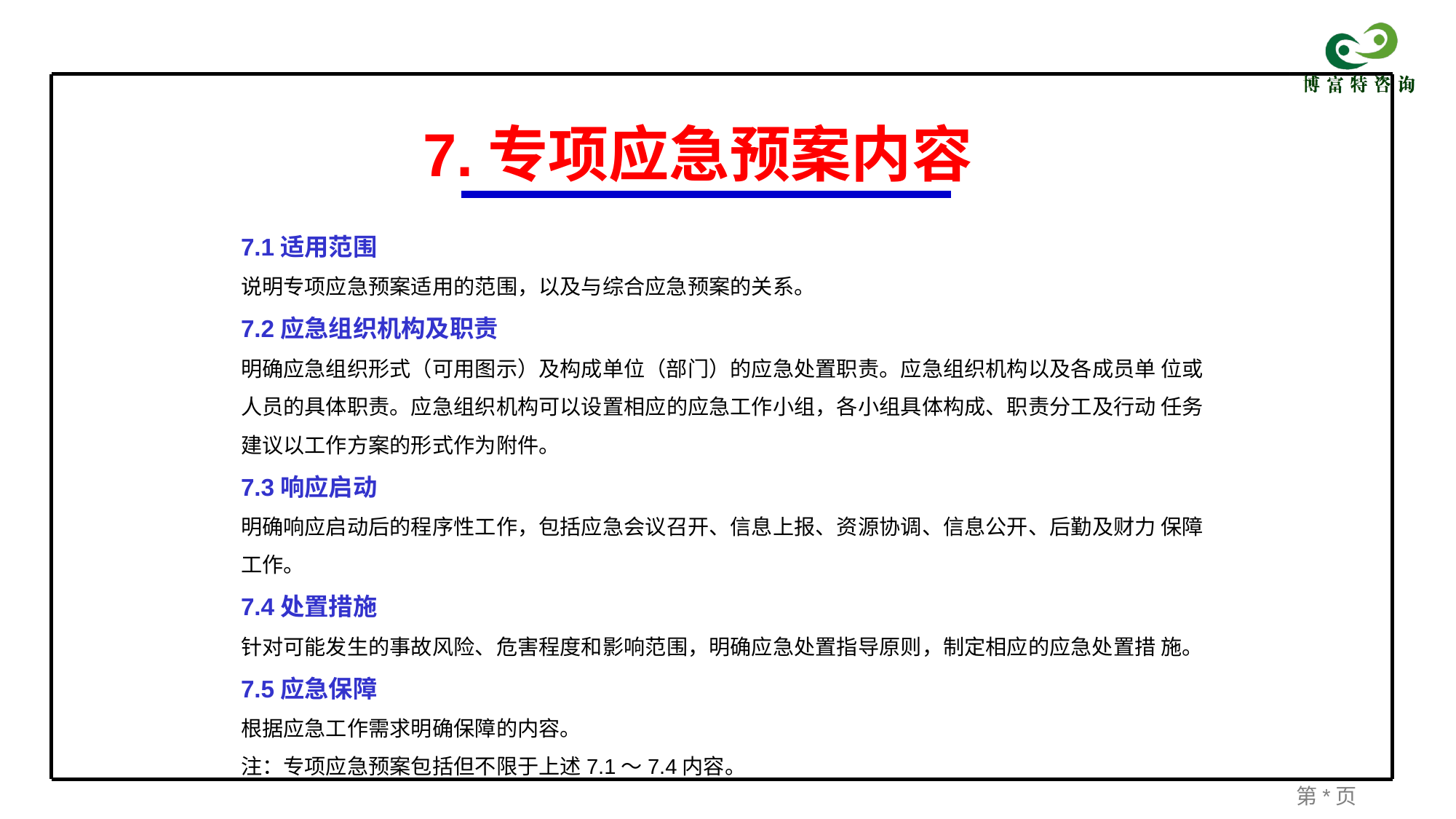

7.专项应急预案内容
7.1适用范围
说明专项应急预案适用的范围，以及与综合应急预案的关系。
7.2应急组织机构及职责
明确应急组织形式（可用图示）及构成单位（部门）的应急处置职责。应急组织机构以及各成员单 位或人员的具体职责。应急组织机构可以设置相应的应急工作小组，各小组具体构成、职责分工及行动 任务建议以工作方案的形式作为附件。
7.3响应启动
明确响应启动后的程序性工作，包括应急会议召开、信息上报、资源协调、信息公开、后勤及财力 保障工作。
7.4处置措施
针对可能发生的事故风险、危害程度和影响范围，明确应急处置指导原则，制定相应的应急处置措 施。
7.5应急保障
根据应急工作需求明确保障的内容。
注：专项应急预案包括但不限于上述7.1〜7.4内容。